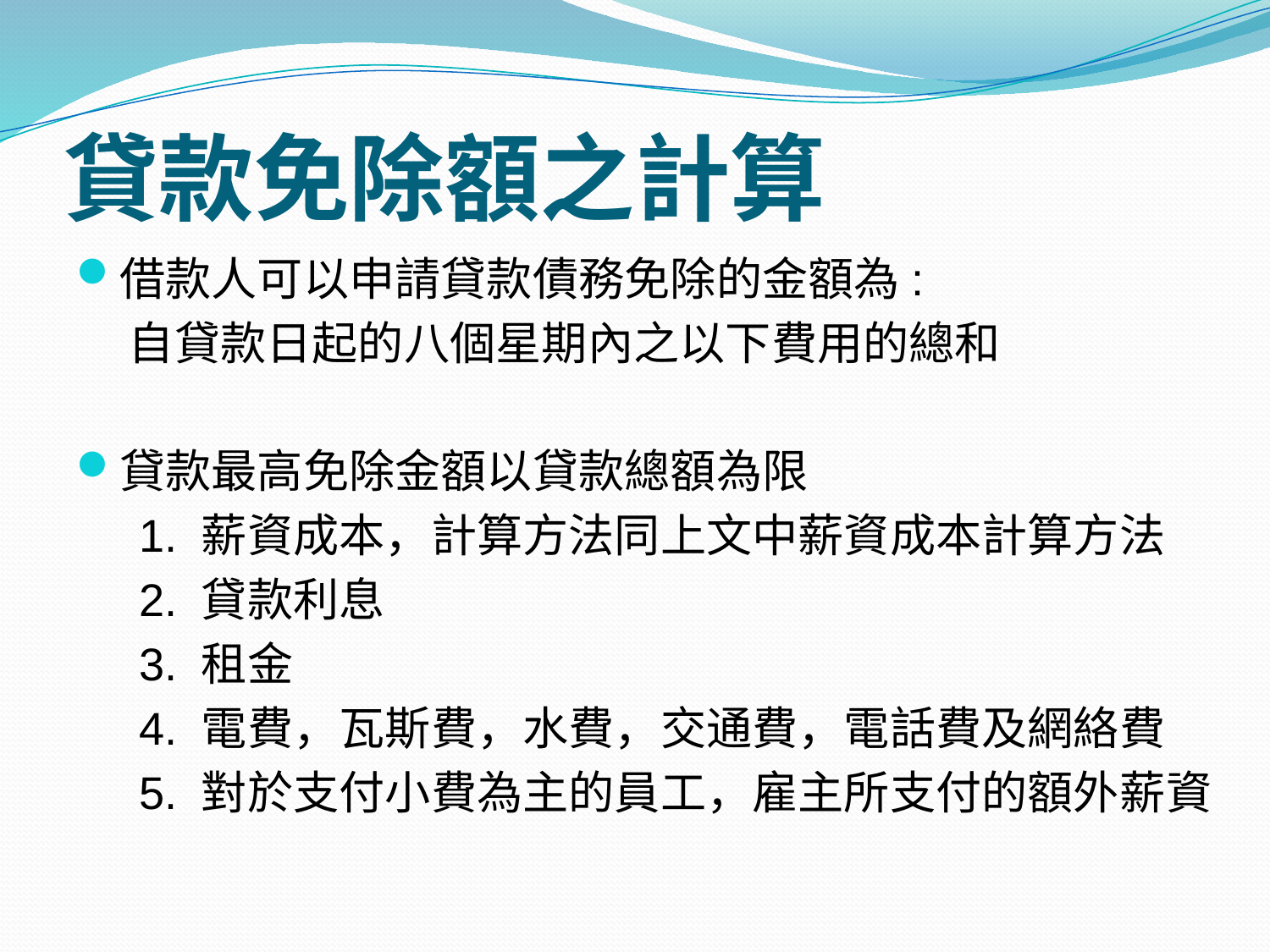

# 貸款免除額之計算
借款人可以申請貸款債務免除的金額為:
    自貸款日起的八個星期內之以下費用的總和

貸款最高免除金額以貸款總額為限
     1. 薪資成本，計算方法同上文中薪資成本計算方法
     2. 貸款利息
     3. 租金
     4. 電費，瓦斯費，水費，交通費，電話費及網絡費
     5. 對於支付小費為主的員工，雇主所支付的額外薪資